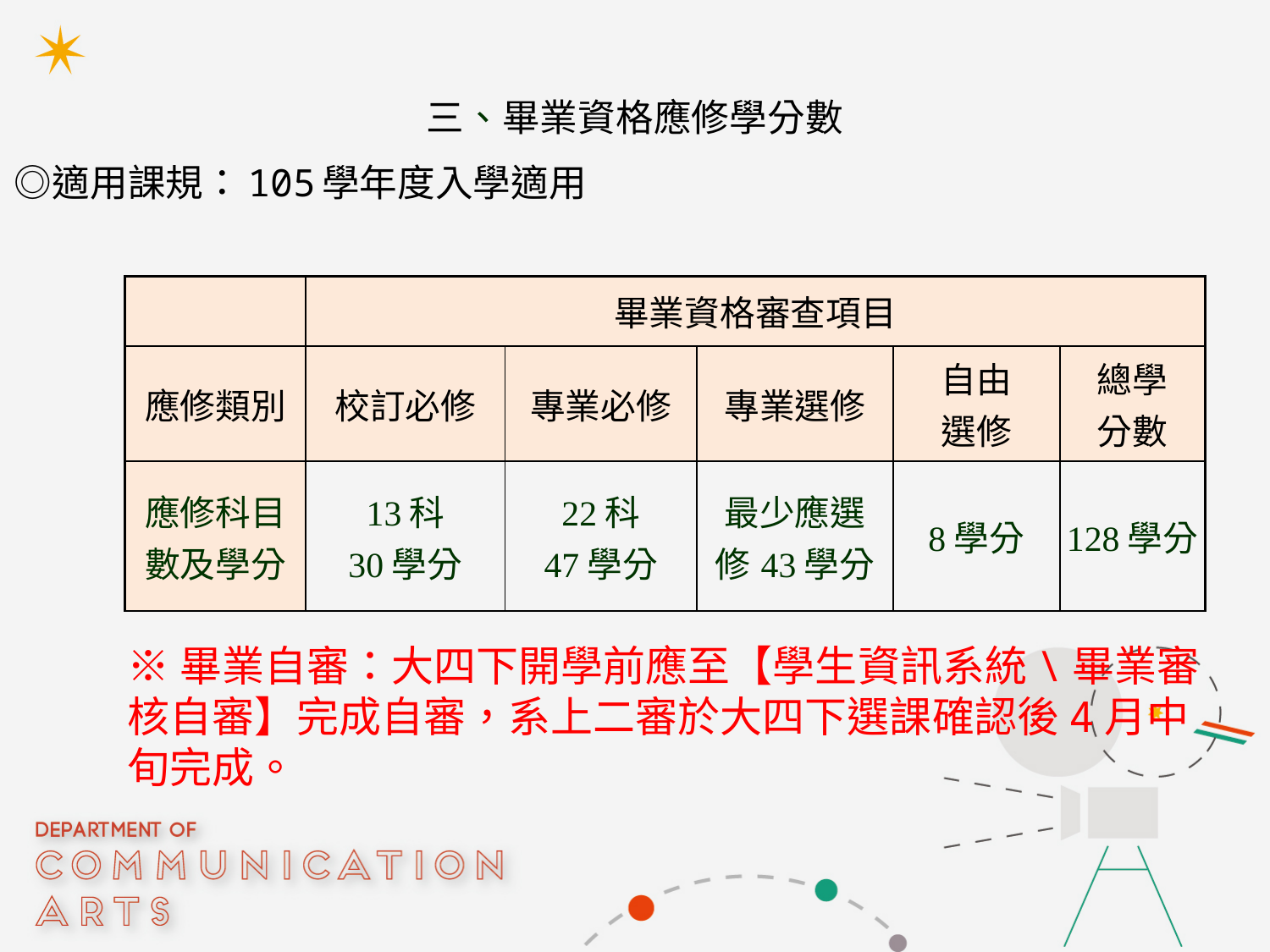

# 三、畢業資格應修學分數 ◎適用課規：105學年度入學適用
|  | 畢業資格審查項目 |  |  |  |  |
| --- | --- | --- | --- | --- | --- |
| 應修類別 | 校訂必修 | 專業必修 | 專業選修 | 自由 選修 | 總學 分數 |
| 應修科目數及學分 | 13科 30學分 | 22科 47學分 | 最少應選修43學分 | 8學分 | 128學分 |
※畢業自審：大四下開學前應至【學生資訊系統\畢業審核自審】完成自審，系上二審於大四下選課確認後4月中旬完成。
4